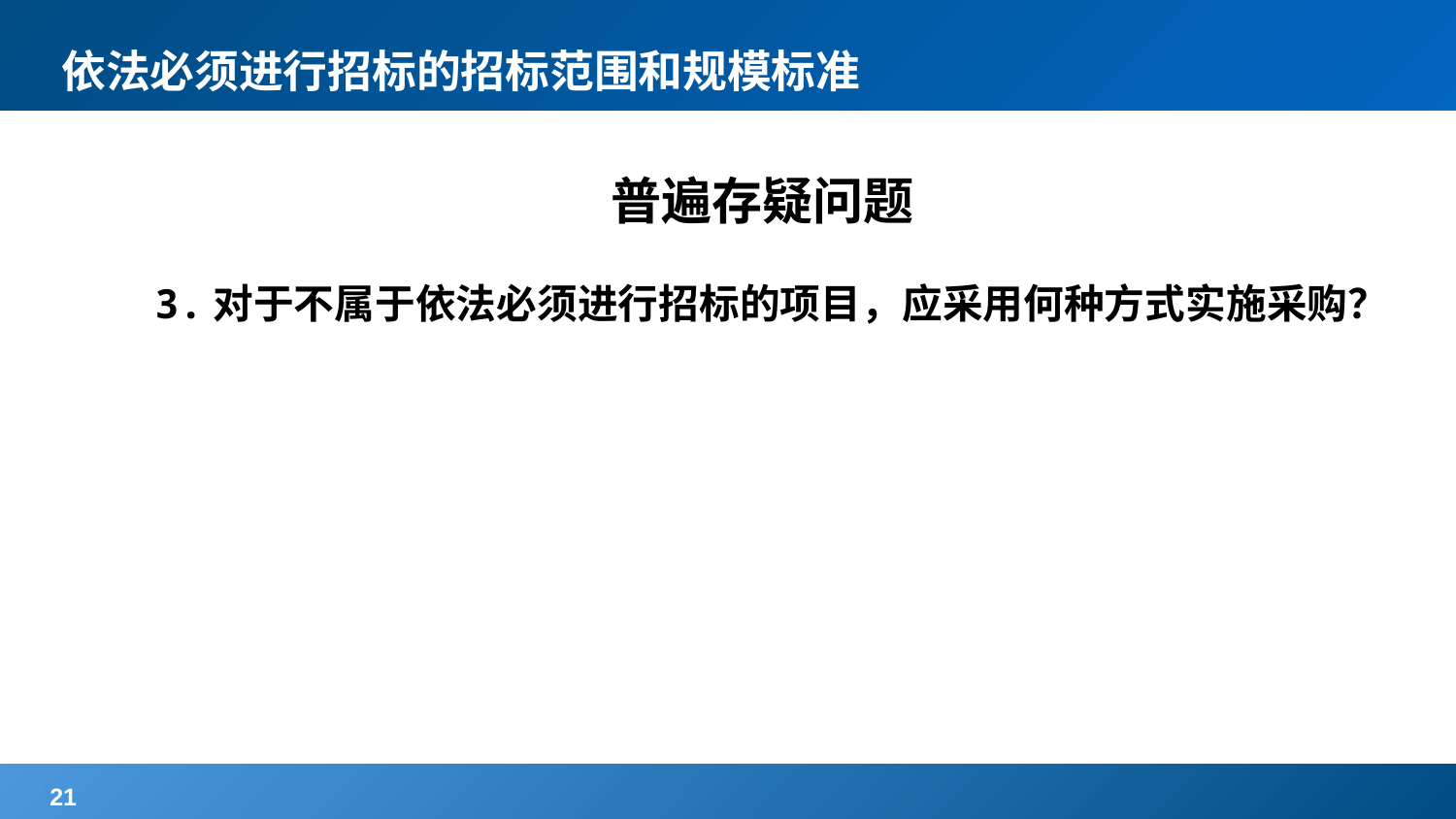

# 依法必须进行招标的招标范围和规模标准
普遍存疑问题

3.对于不属于依法必须进行招标的项目，应采用何种方式实施采购？